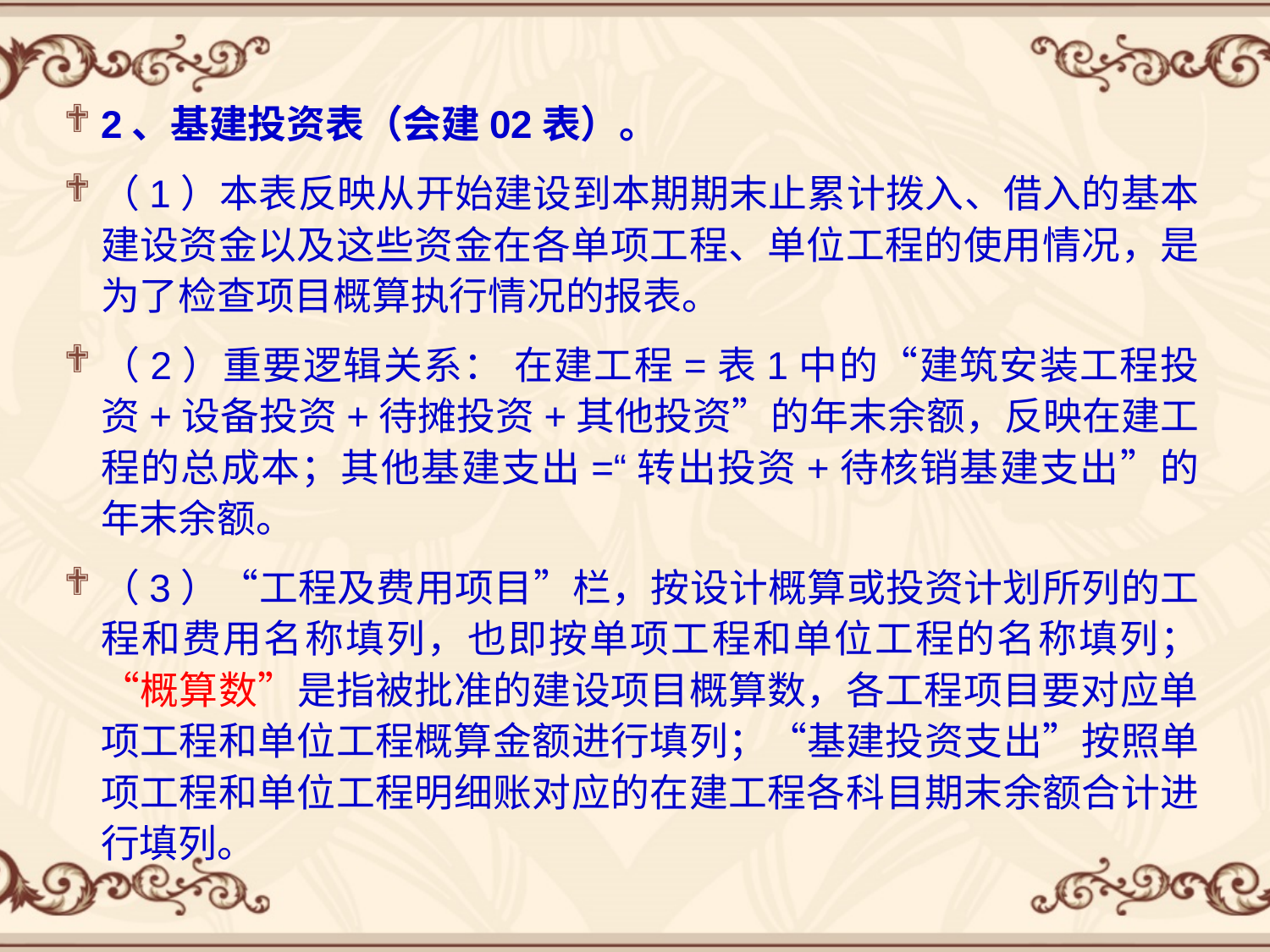

2、基建投资表（会建02表）。
（1）本表反映从开始建设到本期期末止累计拨入、借入的基本建设资金以及这些资金在各单项工程、单位工程的使用情况，是为了检查项目概算执行情况的报表。
（2）重要逻辑关系： 在建工程=表1中的“建筑安装工程投资+设备投资+待摊投资+其他投资”的年末余额，反映在建工程的总成本；其他基建支出=“转出投资+待核销基建支出”的年末余额。
（3）“工程及费用项目”栏，按设计概算或投资计划所列的工程和费用名称填列，也即按单项工程和单位工程的名称填列；“概算数”是指被批准的建设项目概算数，各工程项目要对应单项工程和单位工程概算金额进行填列；“基建投资支出”按照单项工程和单位工程明细账对应的在建工程各科目期末余额合计进行填列。